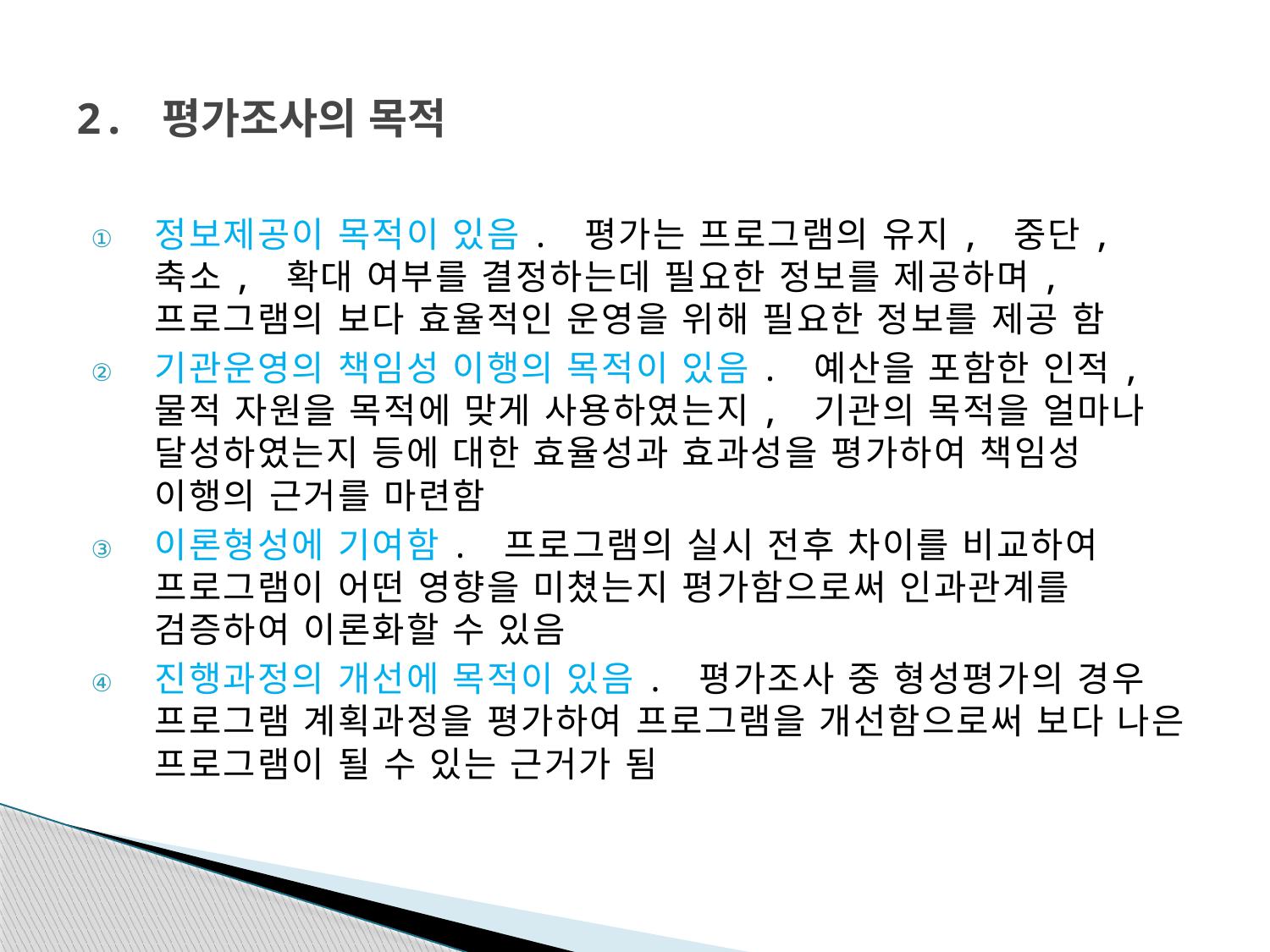

# 2. 평가조사의 목적
정보제공이 목적이 있음. 평가는 프로그램의 유지, 중단, 축소, 확대 여부를 결정하는데 필요한 정보를 제공하며, 프로그램의 보다 효율적인 운영을 위해 필요한 정보를 제공 함
기관운영의 책임성 이행의 목적이 있음. 예산을 포함한 인적, 물적 자원을 목적에 맞게 사용하였는지, 기관의 목적을 얼마나 달성하였는지 등에 대한 효율성과 효과성을 평가하여 책임성 이행의 근거를 마련함
이론형성에 기여함. 프로그램의 실시 전후 차이를 비교하여 프로그램이 어떤 영향을 미쳤는지 평가함으로써 인과관계를 검증하여 이론화할 수 있음
진행과정의 개선에 목적이 있음. 평가조사 중 형성평가의 경우 프로그램 계획과정을 평가하여 프로그램을 개선함으로써 보다 나은 프로그램이 될 수 있는 근거가 됨